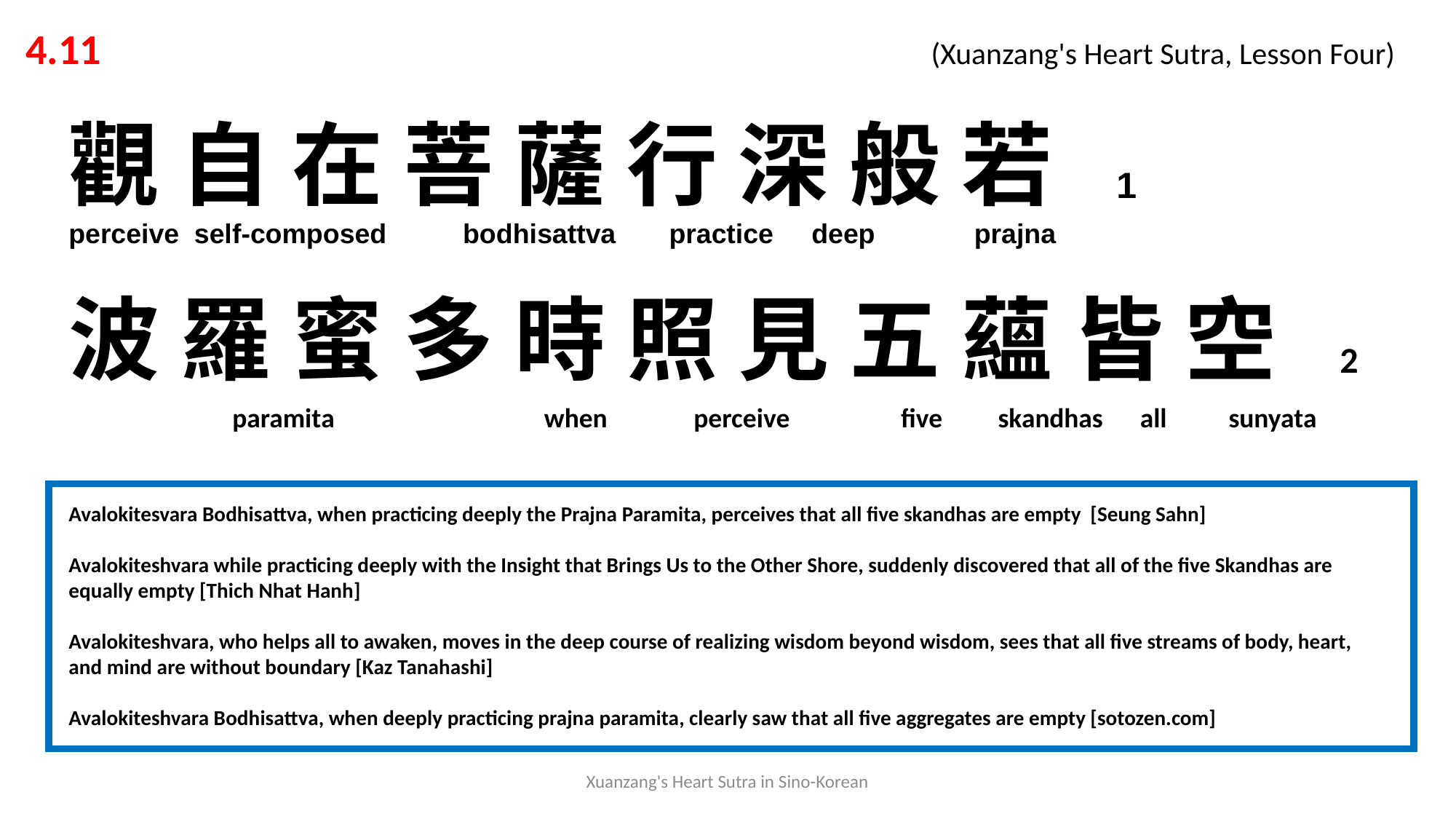

4.11  			  			                          (Xuanzang's Heart Sutra, Lesson Four)

觀 自 在 菩 薩 行 深 般 若  1
perceive  self-composed          bodhisattva       practice     deep             prajna

波 羅 蜜 多 時 照 見 五 蘊 皆 空  2
                    paramita                                  when              perceive                  five         skandhas      all          sunyata

Avalokitesvara Bodhisattva, when practicing deeply the Prajna Paramita, perceives that all five skandhas are empty  [Seung Sahn]

Avalokiteshvara while practicing deeply with the Insight that Brings Us to the Other Shore, suddenly discovered that all of the five Skandhas are equally empty [Thich Nhat Hanh]

Avalokiteshvara, who helps all to awaken, moves in the deep course of realizing wisdom beyond wisdom, sees that all five streams of body, heart, and mind are without boundary [Kaz Tanahashi]

Avalokiteshvara Bodhisattva, when deeply practicing prajna paramita, clearly saw that all five aggregates are empty [sotozen.com]

Xuanzang's Heart Sutra in Sino-Korean